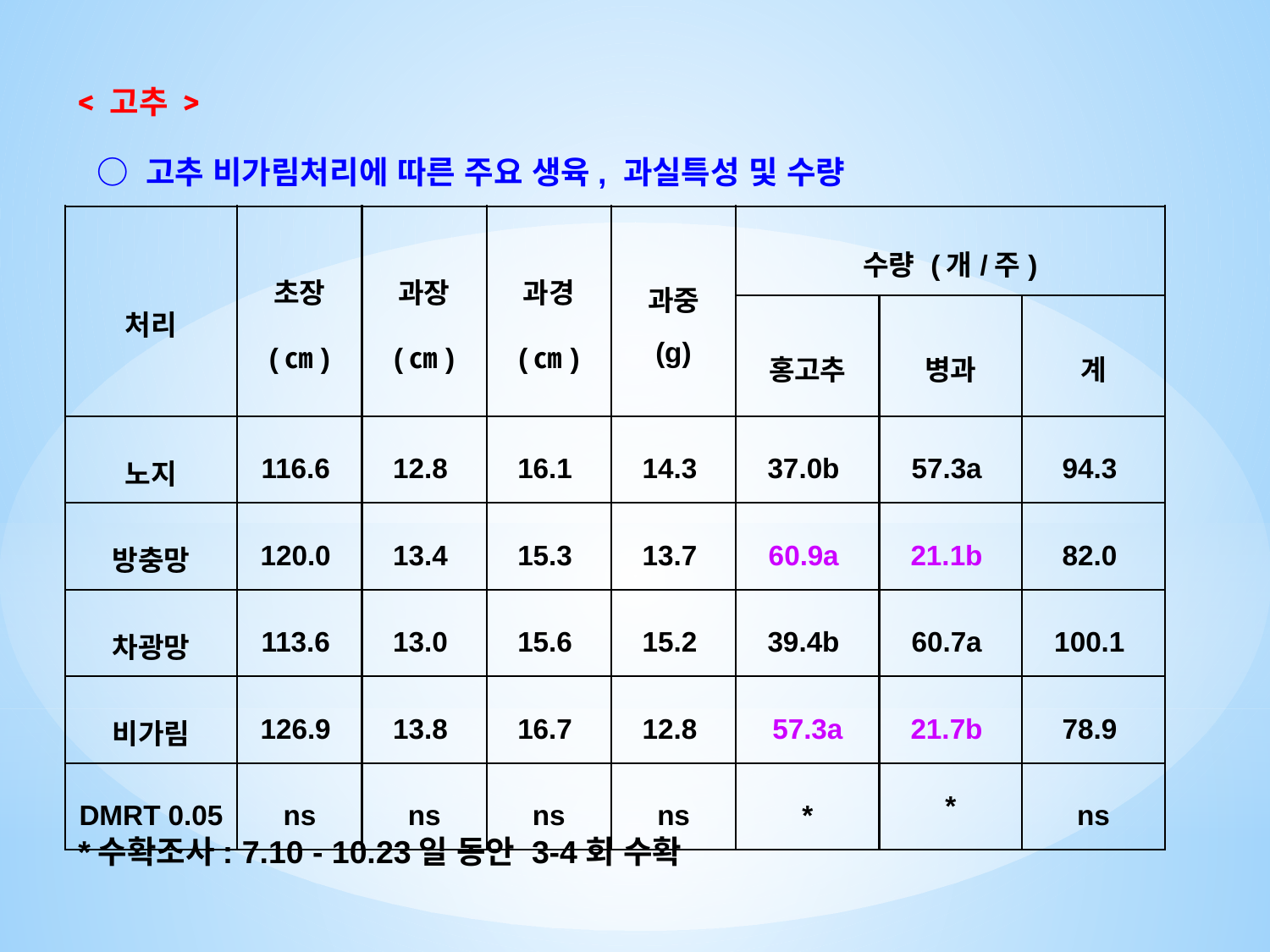

< 고추 >
○ 고추 비가림처리에 따른 주요 생육, 과실특성 및 수량
| 처리 | 초장 (㎝) | 과장 (㎝) | 과경 (㎝) | 과중 (g) | 수량 (개/주) |  |  |
| --- | --- | --- | --- | --- | --- | --- | --- |
|  |  |  |  |  | 홍고추 | 병과 | 계 |
| 노지 | 116.6 | 12.8 | 16.1 | 14.3 | 37.0b | 57.3a | 94.3 |
| 방충망 | 120.0 | 13.4 | 15.3 | 13.7 | 60.9a | 21.1b | 82.0 |
| 차광망 | 113.6 | 13.0 | 15.6 | 15.2 | 39.4b | 60.7a | 100.1 |
| 비가림 | 126.9 | 13.8 | 16.7 | 12.8 | 57.3a | 21.7b | 78.9 |
| DMRT 0.05 | ns | ns | ns | ns | \* | \* | ns |
*수확조사: 7.10 - 10.23일 동안 3-4회 수확